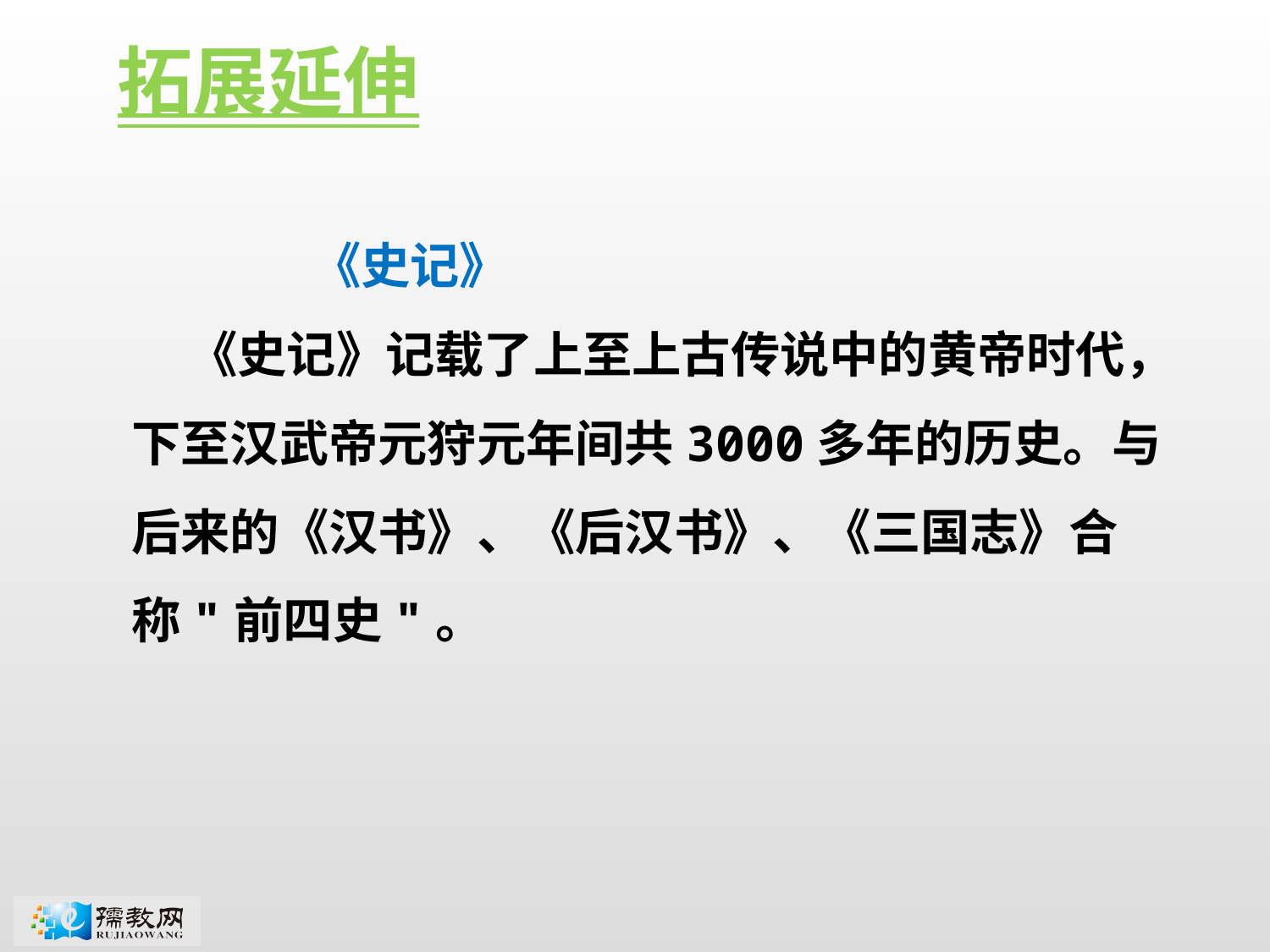

拓展延伸
               《史记》
    《史记》记载了上至上古传说中的黄帝时代，下至汉武帝元狩元年间共3000多年的历史。与后来的《汉书》、《后汉书》、《三国志》合称"前四史"。